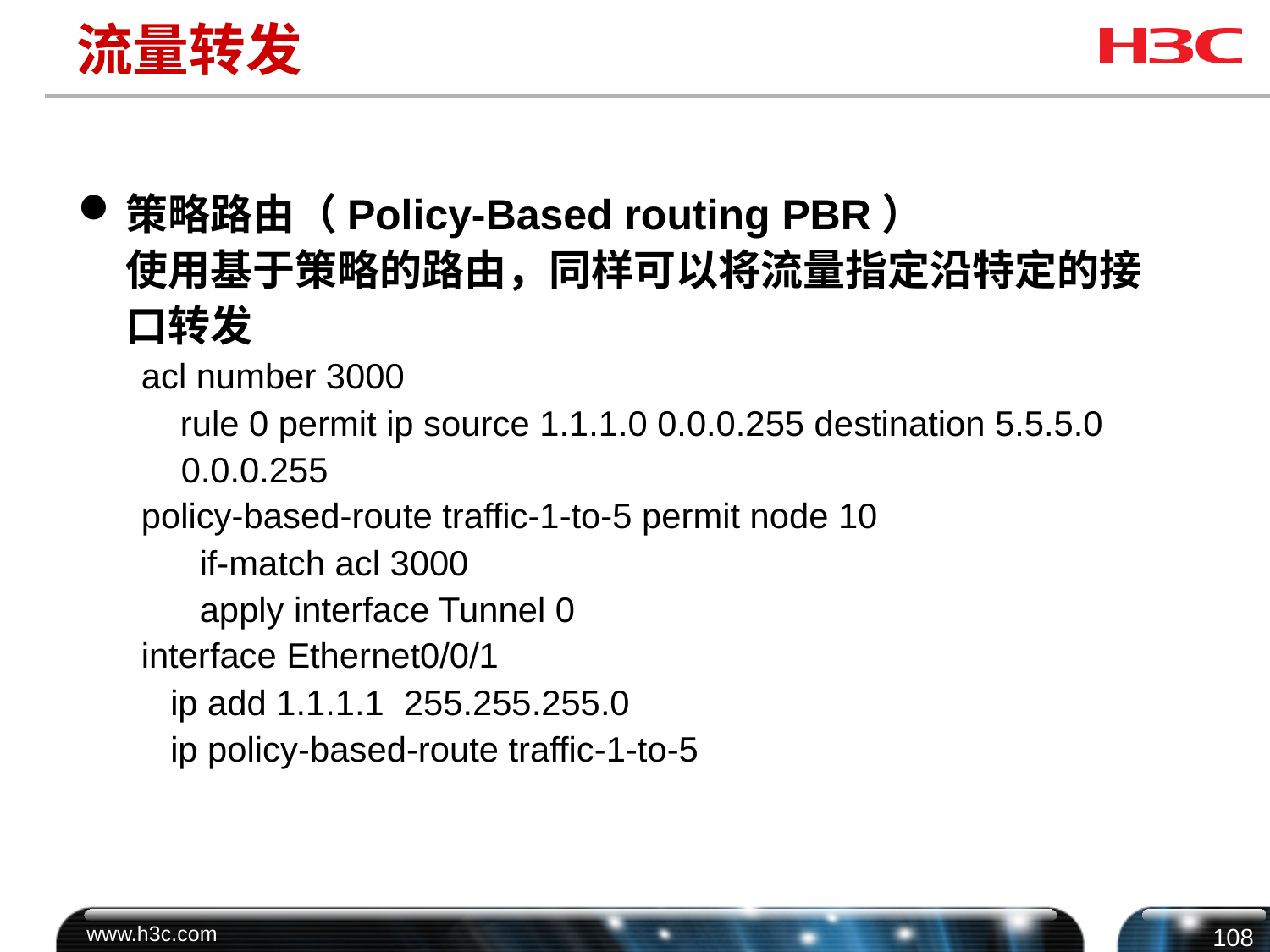

# 流量转发
策略路由（Policy-Based routing PBR）
	使用基于策略的路由，同样可以将流量指定沿特定的接口转发
acl number 3000
    rule 0 permit ip source 1.1.1.0 0.0.0.255 destination 5.5.5.0 0.0.0.255
policy-based-route traffic-1-to-5 permit node 10
      if-match acl 3000
      apply interface Tunnel 0
interface Ethernet0/0/1
   ip add 1.1.1.1  255.255.255.0
   ip policy-based-route traffic-1-to-5